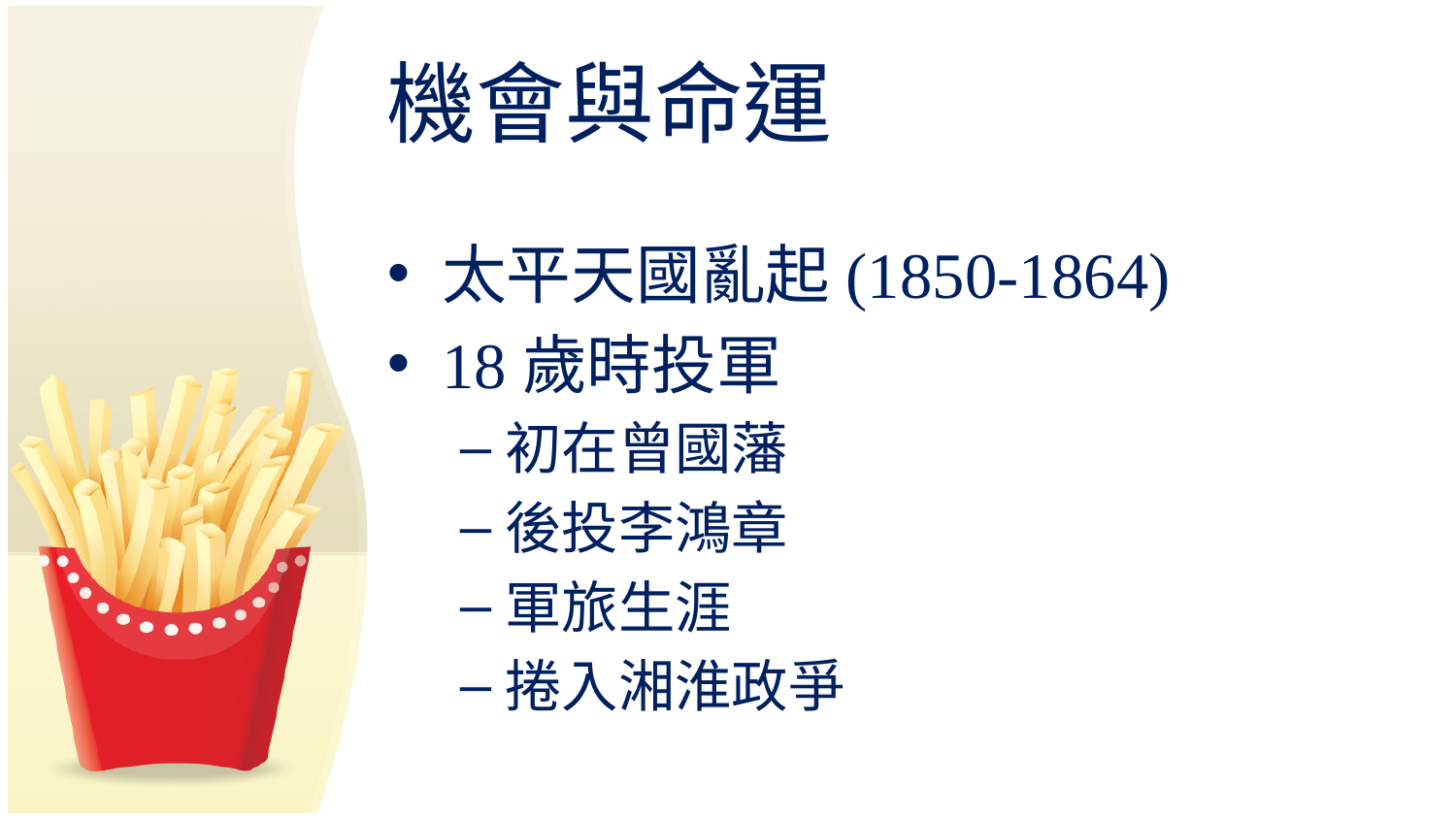

# 機會與命運
太平天國亂起(1850-1864)
18歲時投軍
初在曾國藩
後投李鴻章
軍旅生涯
捲入湘淮政爭